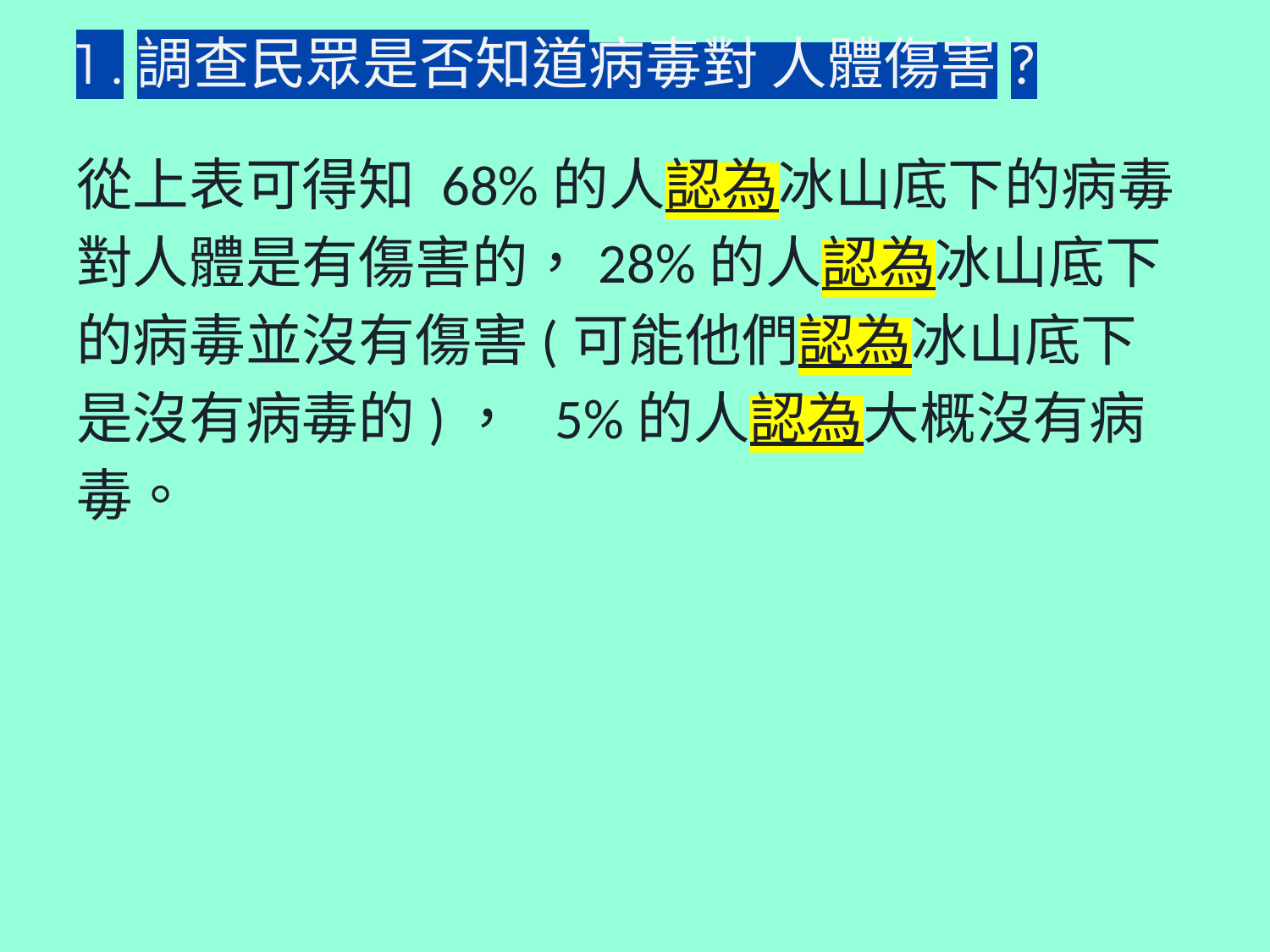

# 1 .調查民眾是否知道病毒對 人體傷害?

從上表可得知 68%的人認為冰山底下的病毒對人體是有傷害的，28%的人認為冰山底下的病毒並沒有傷害(可能他們認為冰山底下是沒有病毒的)，  5%的人認為大概沒有病毒。